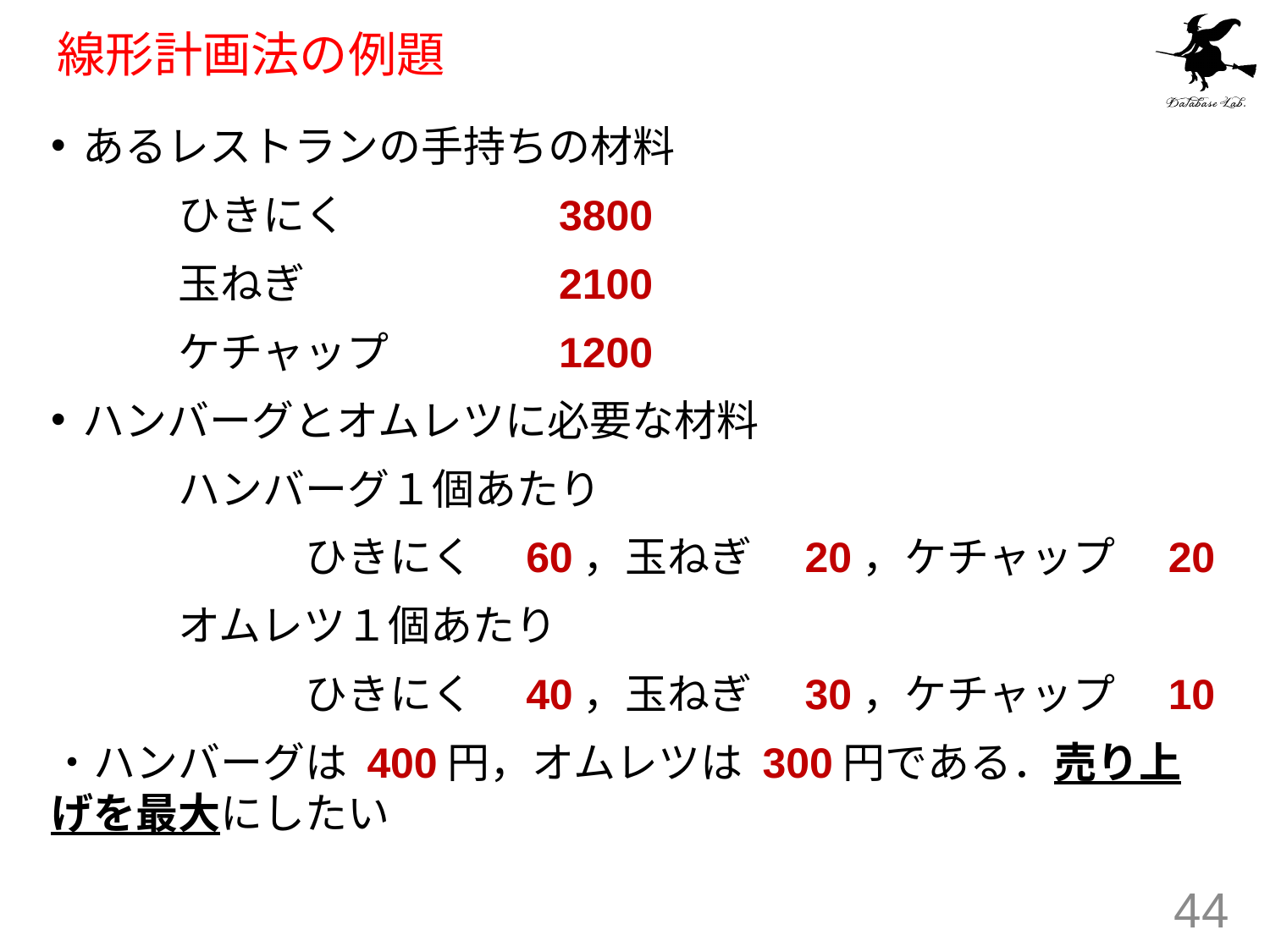

# 線形計画法の例題
あるレストランの手持ちの材料
	ひきにく  		3800
	玉ねぎ		2100
	ケチャップ		1200
ハンバーグとオムレツに必要な材料
	ハンバーグ１個あたり
		ひきにく　60，玉ねぎ　20，ケチャップ　20
	オムレツ１個あたり
　		ひきにく　40，玉ねぎ　30，ケチャップ　10
・ハンバーグは 400円，オムレツは 300円である．売り上げを最大にしたい

44